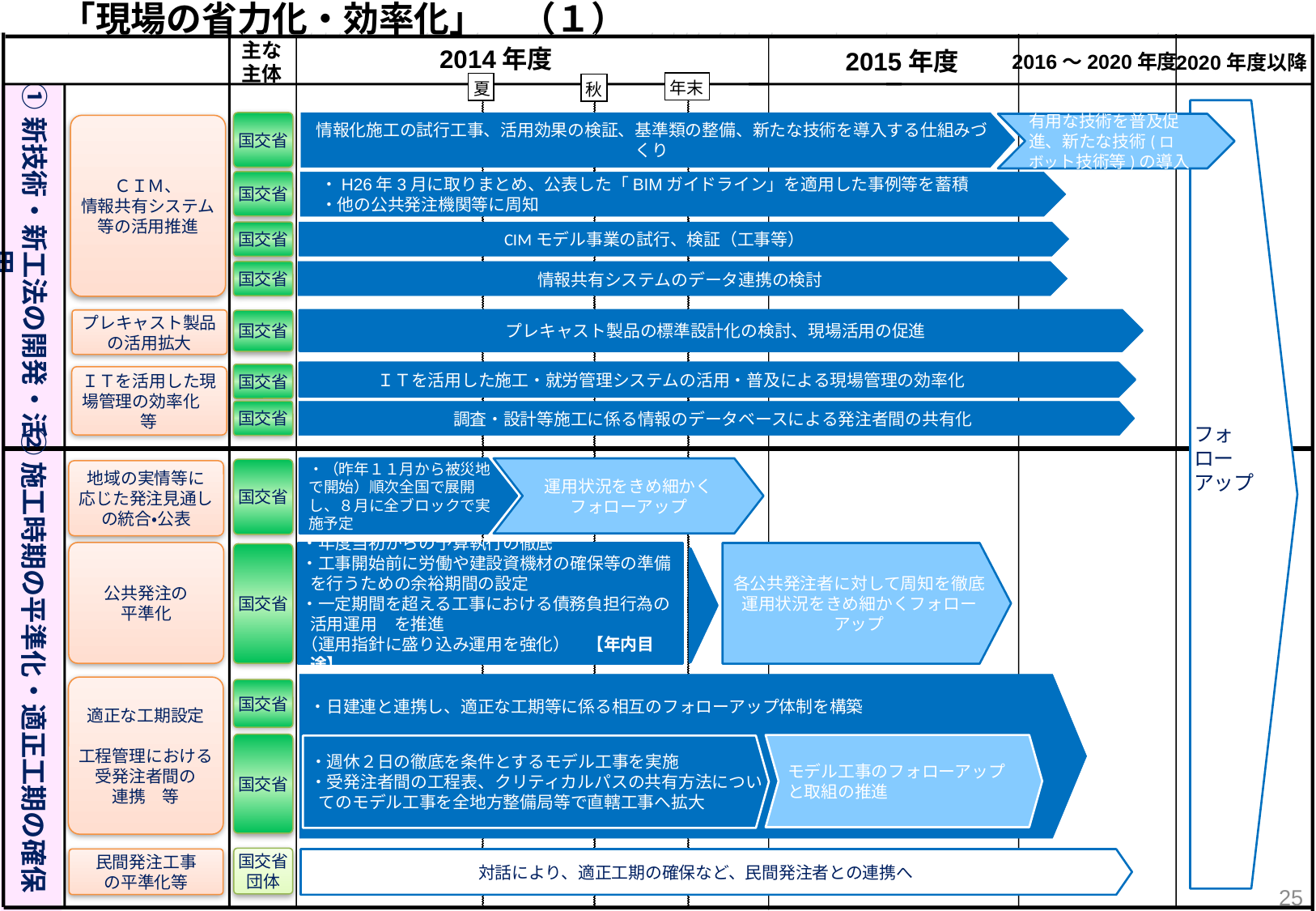

「現場の省力化・効率化」　（１）

2014年度
2015年度
2016～2020年度
2020年度以降

年末

夏

秋

主な
主体
①新技術・新工法の開発・活用

フォロー
アップ

国交省
情報化施工の試行工事、活用効果の検証、基準類の整備、新たな技術を導入する仕組みづくり
有用な技術を普及促進、新たな技術(ロボット技術等)の導入
ＣＩＭ、
情報共有システム等の活用推進
国交省
　・H26年3月に取りまとめ、公表した「BIMガイドライン」を適用した事例等を蓄積
　・他の公共発注機関等に周知
CIMモデル事業の試行、検証（工事等）
国交省
情報共有システムのデータ連携の検討
国交省
プレキャスト製品
の活用拡大
プレキャスト製品の標準設計化の検討、現場活用の促進
国交省
ＩＴを活用した施工・就労管理システムの活用・普及による現場管理の効率化
国交省
ＩＴを活用した現場管理の効率化　等
②施工時期の平準化・適正工期の確保
国交省
調査・設計等施工に係る情報のデータベースによる発注者間の共有化
・（昨年１１月から被災地で開始）順次全国で展開し、８月に全ブロックで実施予定
運用状況をきめ細かく
フォローアップ
国交省
地域の実情等に
応じた発注見通しの統合・公表
公共発注の
平準化
・年度当初からの予算執行の徹底
・工事開始前に労働や建設資機材の確保等の準備を行うための余裕期間の設定
・一定期間を超える工事における債務負担行為の活用運用　を推進
（運用指針に盛り込み運用を強化）　【年内目途】
各公共発注者に対して周知を徹底
運用状況をきめ細かくフォローアップ
国交省

適正な工期設定

工程管理における
受発注者間の
連携　等
国交省
・日建連と連携し、適正な工期等に係る相互のフォローアップ体制を構築
国交省
モデル工事のフォローアップと取組の推進
・週休２日の徹底を条件とするモデル工事を実施
・受発注者間の工程表、クリティカルパスの共有方法についてのモデル工事を全地方整備局等で直轄工事へ拡大
国交省団体
民間発注工事
の平準化等
対話により、適正工期の確保など、民間発注者との連携へ
25